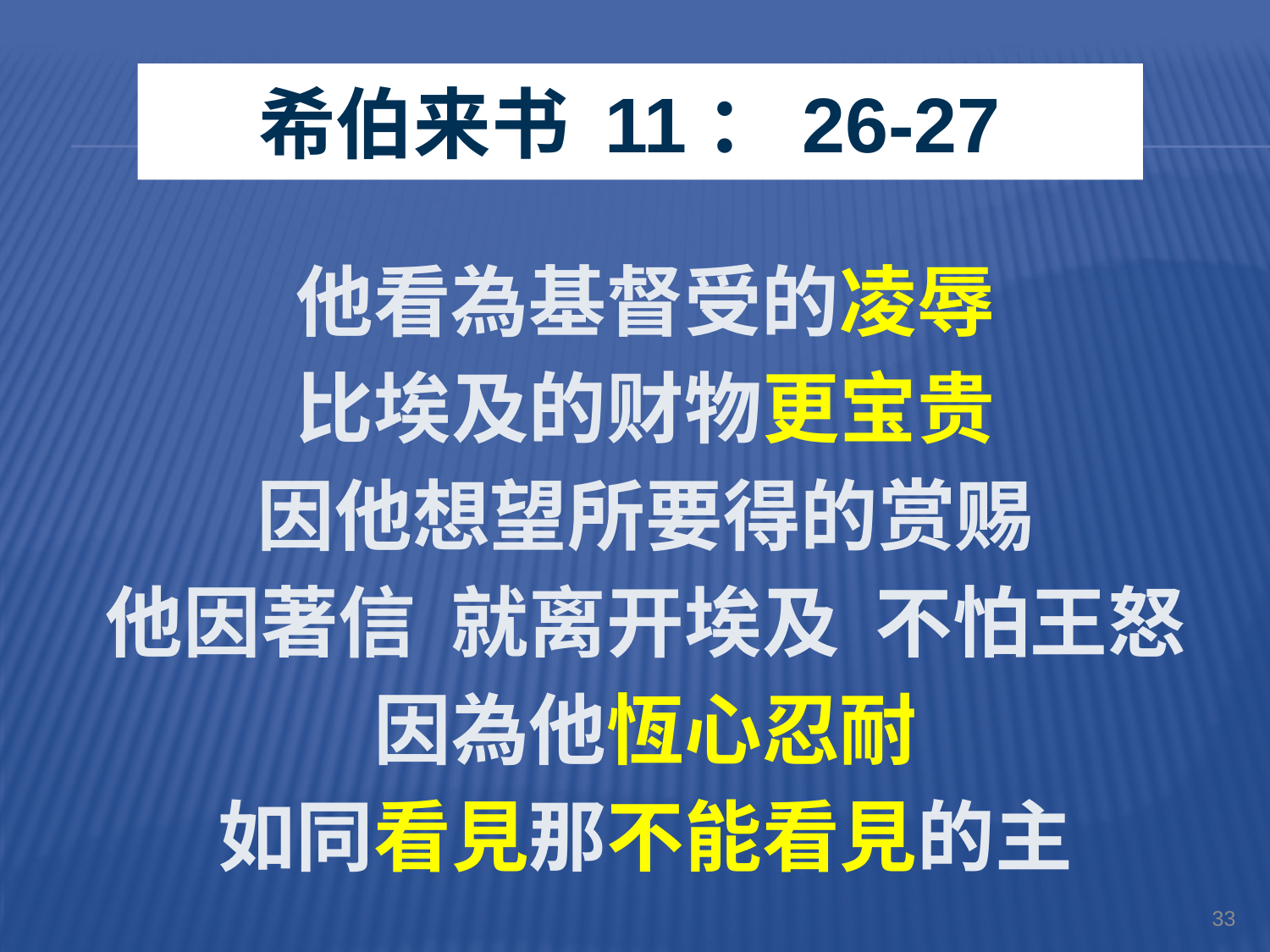

# 希伯来书 11：26-27
他看為基督受的凌辱
比埃及的财物更宝贵
因他想望所要得的赏赐
他因著信  就离开埃及  不怕王怒
因為他恆心忍耐
如同看見那不能看見的主
33